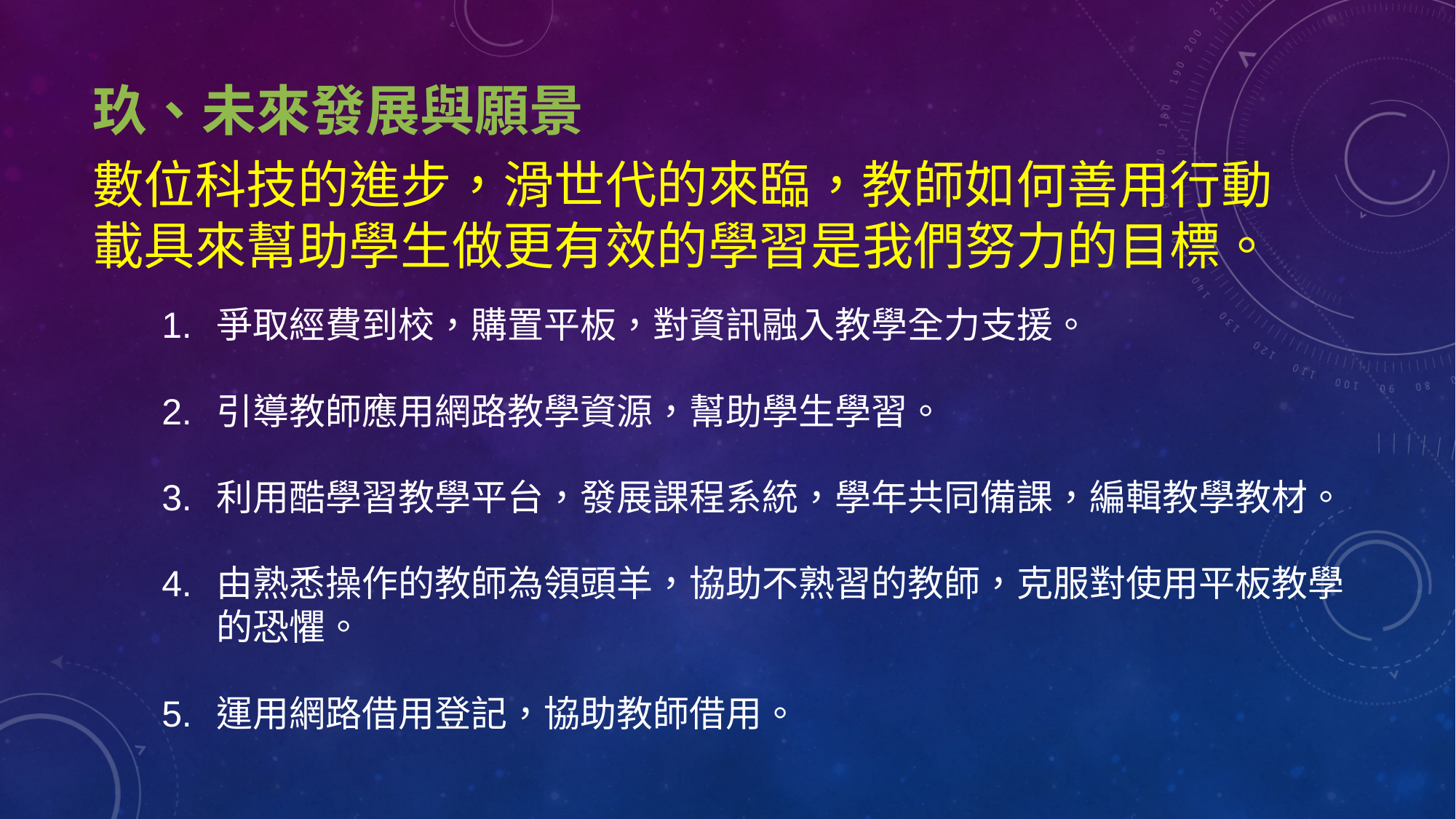

玖、未來發展與願景
# 數位科技的進步，滑世代的來臨，教師如何善用行動載具來幫助學生做更有效的學習是我們努力的目標。
爭取經費到校，購置平板，對資訊融入教學全力支援。
引導教師應用網路教學資源，幫助學生學習。
利用酷學習教學平台，發展課程系統，學年共同備課，編輯教學教材。
由熟悉操作的教師為領頭羊，協助不熟習的教師，克服對使用平板教學的恐懼。
運用網路借用登記，協助教師借用。